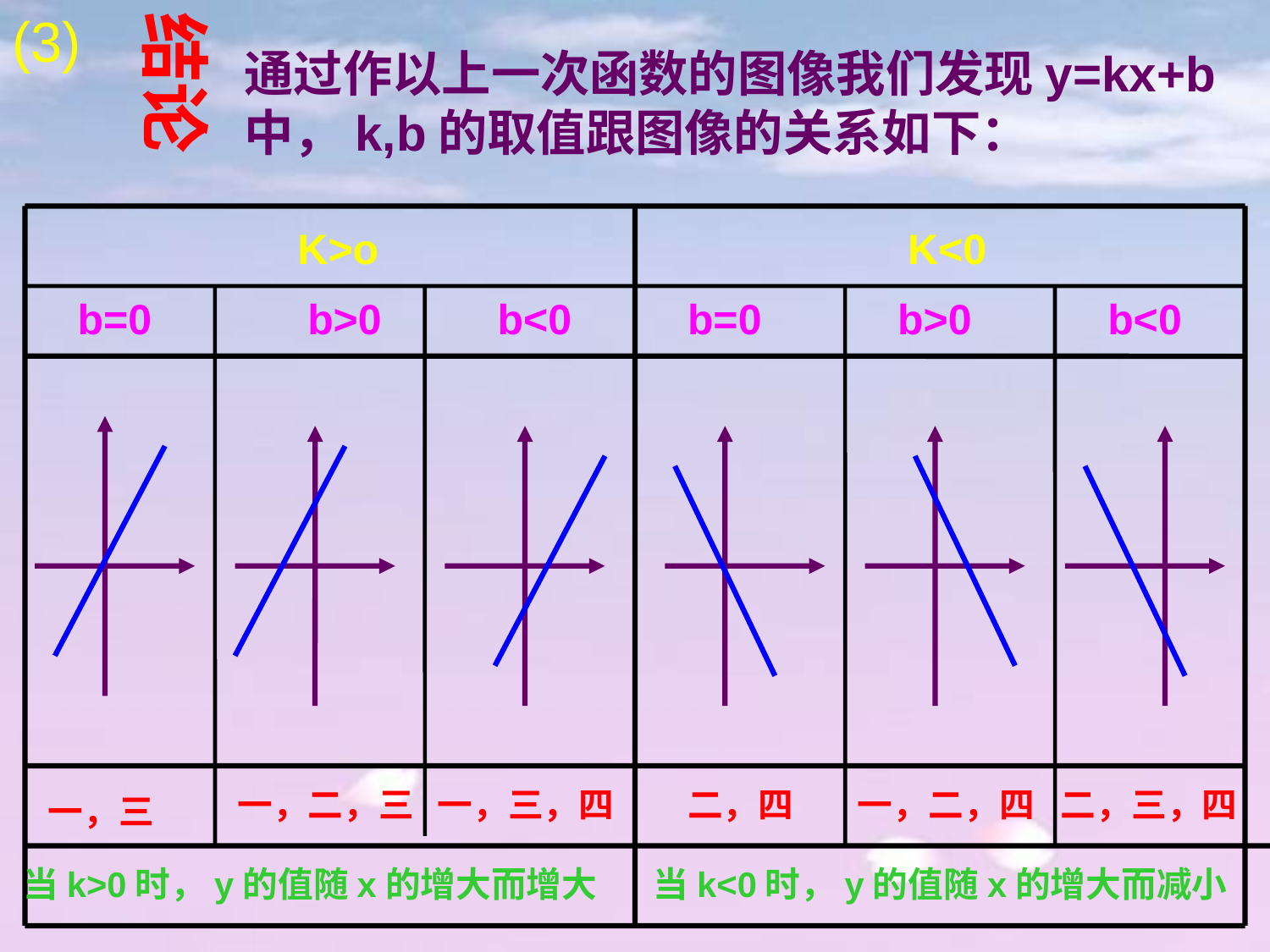

(3)
结论
通过作以上一次函数的图像我们发现y=kx+b
中，k,b的取值跟图像的关系如下：

K>o
K<0

b=0

b>0

b<0
b=0

b>0

b<0

一，二，三
一，三，四
二，四
一，二，四
二，三，四
一，三

当k>0时，y的值随x的增大而增大
当k<0时，y的值随x的增大而减小